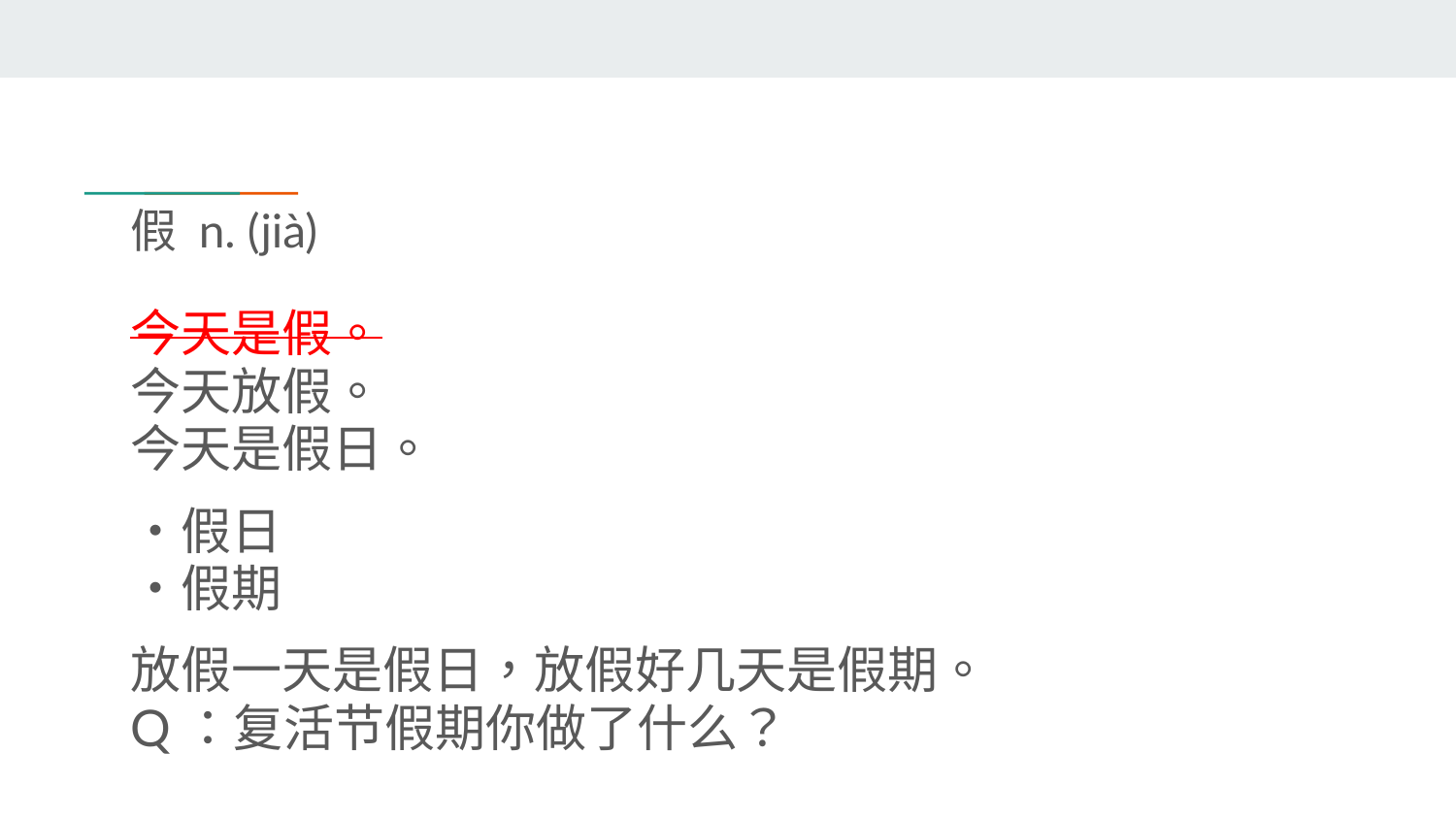

# 假 n. (jià)
今天是假。
今天放假。
今天是假日。
・假日
・假期
放假一天是假日，放假好几天是假期。
Q：复活节假期你做了什么？